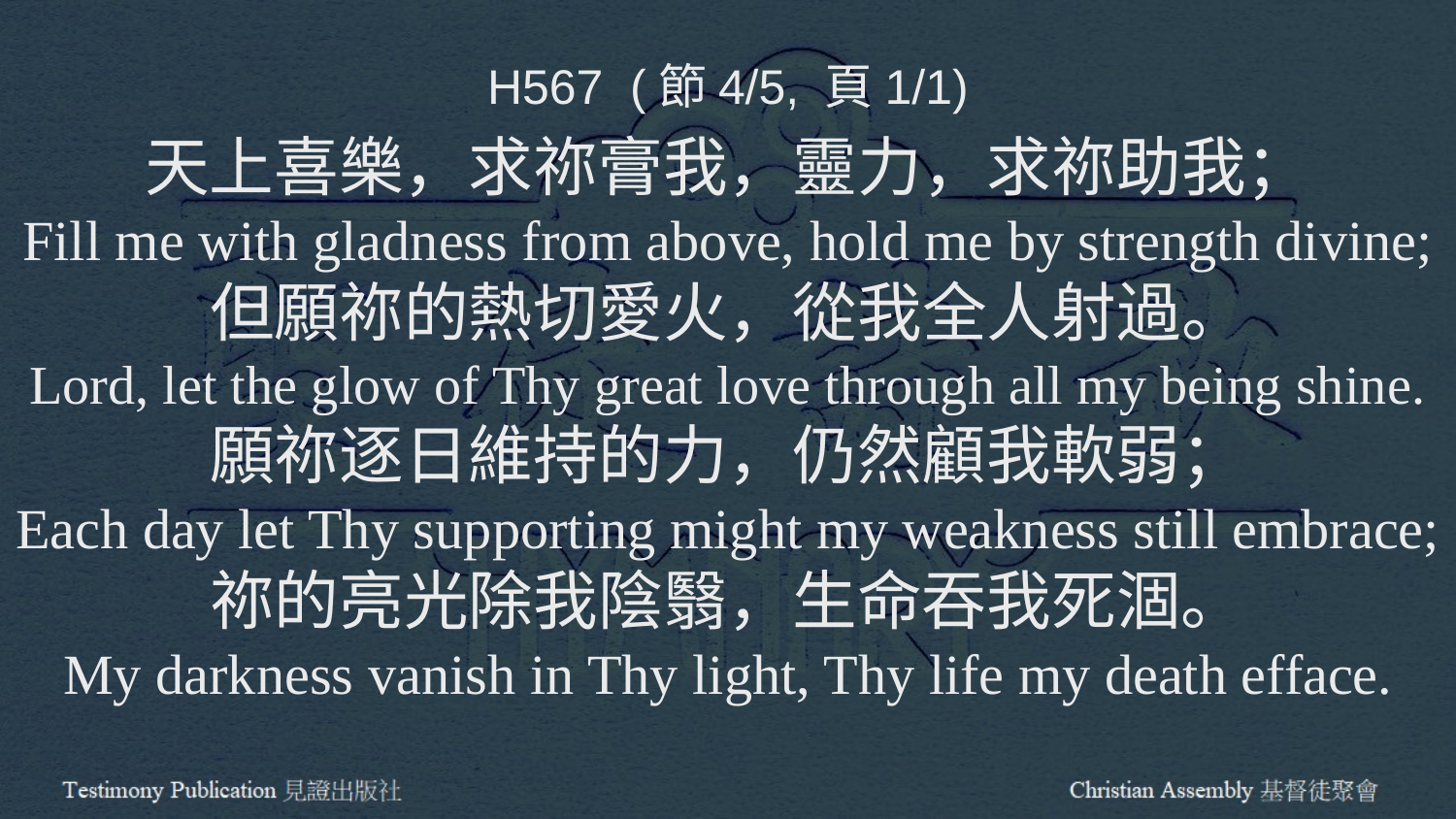

H567  (節4/5, 頁1/1)
天上喜樂，求祢膏我，靈力，求祢助我；
Fill me with gladness from above, hold me by strength divine;
但願祢的熱切愛火，從我全人射過。
Lord, let the glow of Thy great love through all my being shine.
願祢逐日維持的力，仍然顧我軟弱；
Each day let Thy supporting might my weakness still embrace;
祢的亮光除我陰翳，生命吞我死涸。
My darkness vanish in Thy light, Thy life my death efface.